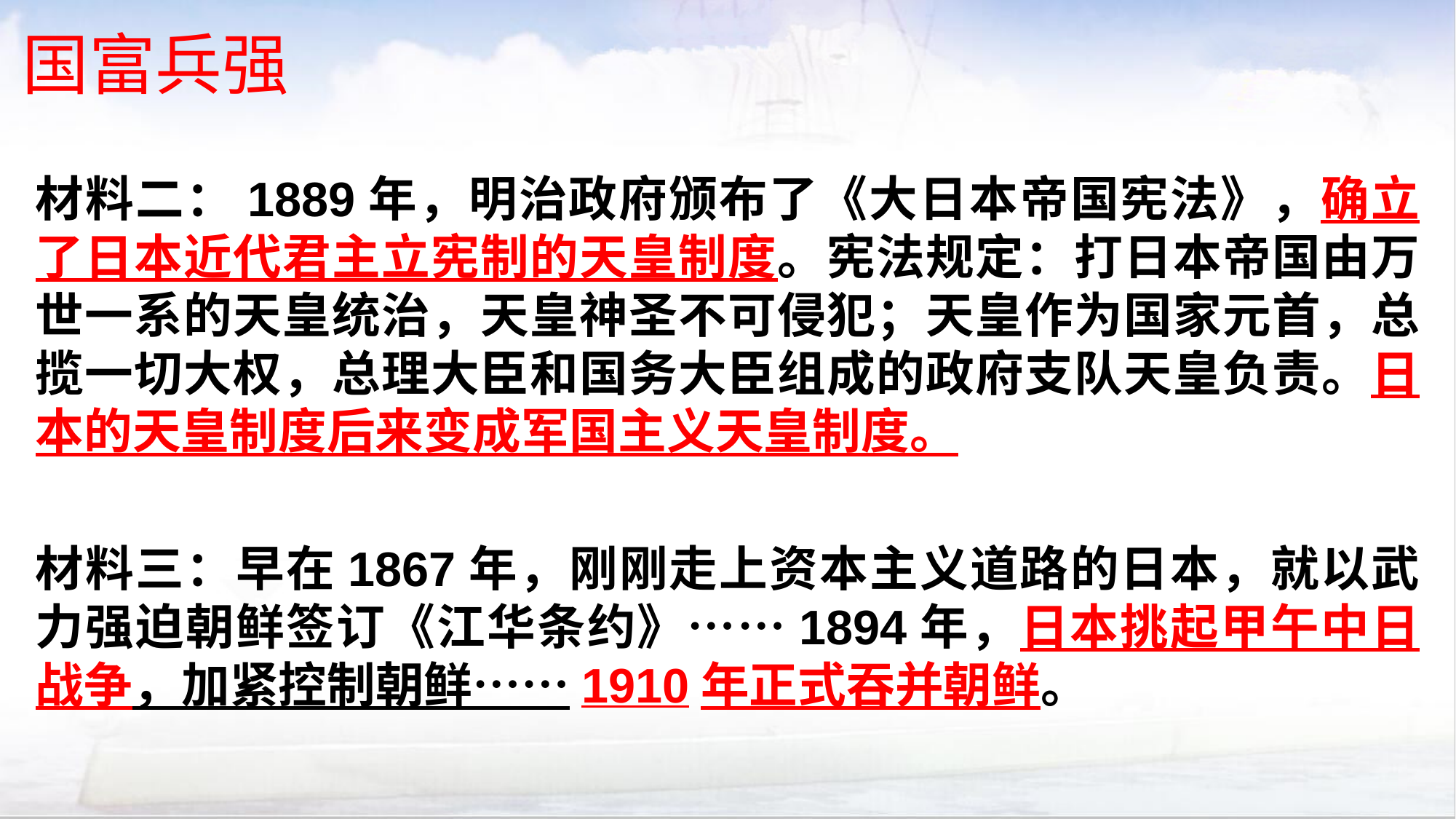

国富兵强
材料二：1889年，明治政府颁布了《大日本帝国宪法》，确立了日本近代君主立宪制的天皇制度。宪法规定：打日本帝国由万世一系的天皇统治，天皇神圣不可侵犯；天皇作为国家元首，总揽一切大权，总理大臣和国务大臣组成的政府支队天皇负责。日本的天皇制度后来变成军国主义天皇制度。
材料三：早在1867年，刚刚走上资本主义道路的日本，就以武力强迫朝鲜签订《江华条约》……1894年，日本挑起甲午中日战争，加紧控制朝鲜……1910年正式吞并朝鲜。